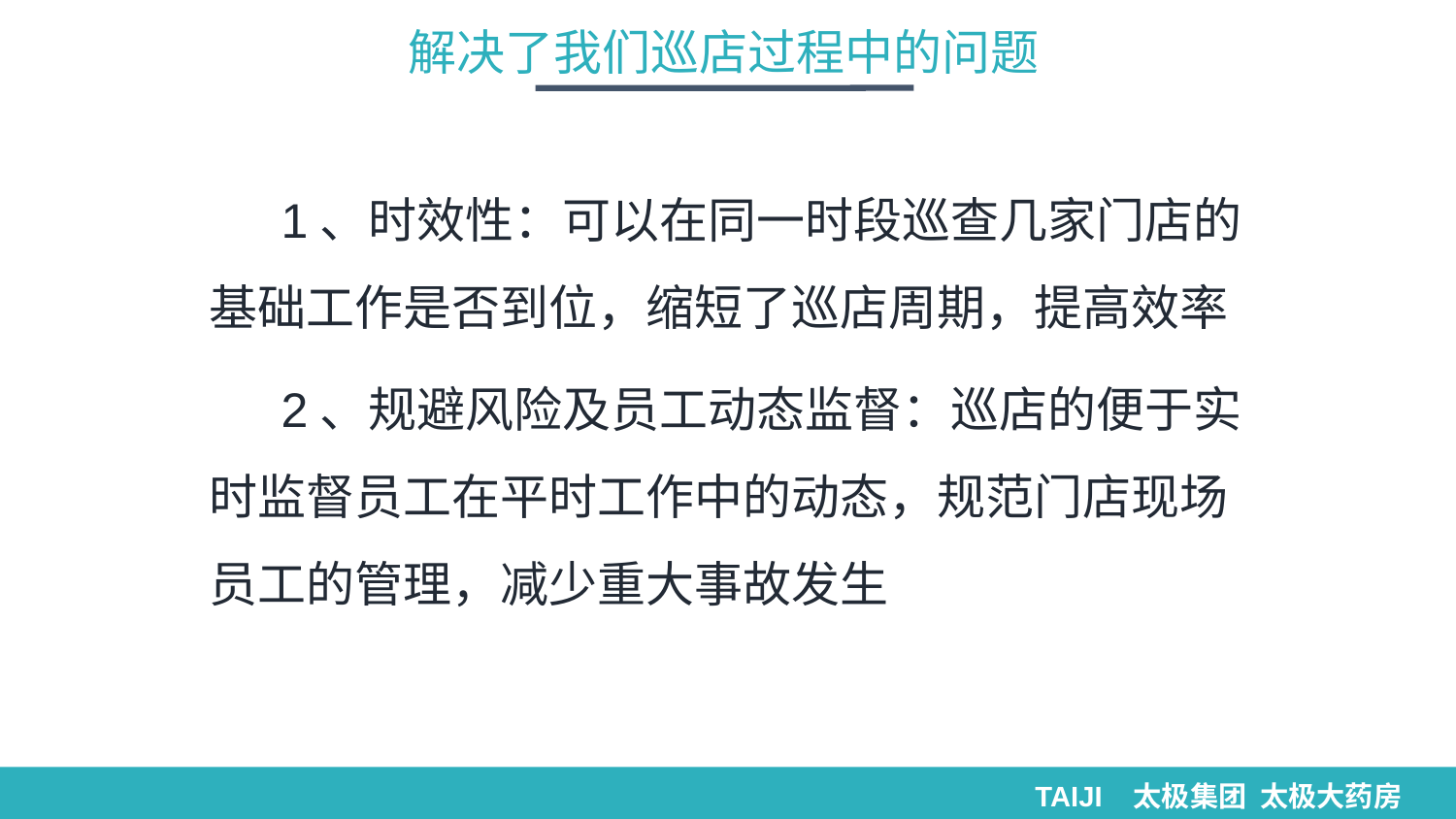

解决了我们巡店过程中的问题
1、时效性：可以在同一时段巡查几家门店的基础工作是否到位，缩短了巡店周期，提高效率
2、规避风险及员工动态监督：巡店的便于实时监督员工在平时工作中的动态，规范门店现场员工的管理，减少重大事故发生

TAIJI   太极集团  太极大药房